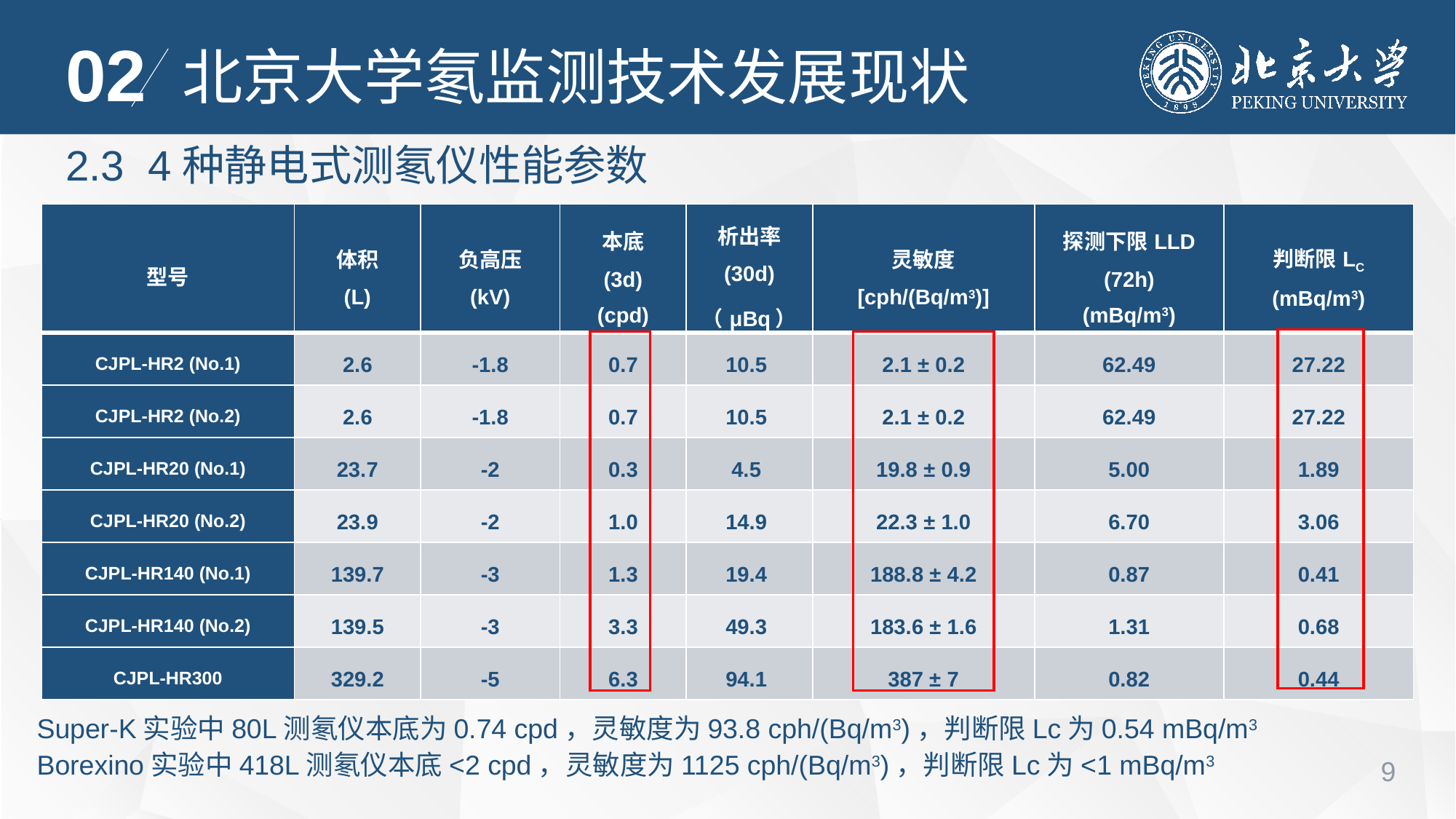

02
北京大学氡监测技术发展现状

2.3  4种静电式测氡仪性能参数

| 型号 | 体积 (L) | 负高压 (kV) | 本底 (3d) (cpd) | 析出率 (30d) （μBq） | 灵敏度 [cph/(Bq/m3)] | 探测下限LLD (72h) (mBq/m3) | 判断限LC (mBq/m3) |
| --- | --- | --- | --- | --- | --- | --- | --- |
| CJPL-HR2 (No.1) | 2.6 | -1.8 | 0.7 | 10.5 | 2.1 ± 0.2 | 62.49 | 27.22 |
| CJPL-HR2 (No.2) | 2.6 | -1.8 | 0.7 | 10.5 | 2.1 ± 0.2 | 62.49 | 27.22 |
| CJPL-HR20 (No.1) | 23.7 | -2 | 0.3 | 4.5 | 19.8 ± 0.9 | 5.00 | 1.89 |
| CJPL-HR20 (No.2) | 23.9 | -2 | 1.0 | 14.9 | 22.3 ± 1.0 | 6.70 | 3.06 |
| CJPL-HR140 (No.1) | 139.7 | -3 | 1.3 | 19.4 | 188.8 ± 4.2 | 0.87 | 0.41 |
| CJPL-HR140 (No.2) | 139.5 | -3 | 3.3 | 49.3 | 183.6 ± 1.6 | 1.31 | 0.68 |
| CJPL-HR300 | 329.2 | -5 | 6.3 | 94.1 | 387 ± 7 | 0.82 | 0.44 |

Super-K实验中80L测氡仪本底为0.74 cpd，灵敏度为93.8 cph/(Bq/m3)，判断限Lc为0.54 mBq/m3
Borexino实验中418L测氡仪本底<2 cpd，灵敏度为1125 cph/(Bq/m3)，判断限Lc为<1 mBq/m3
9